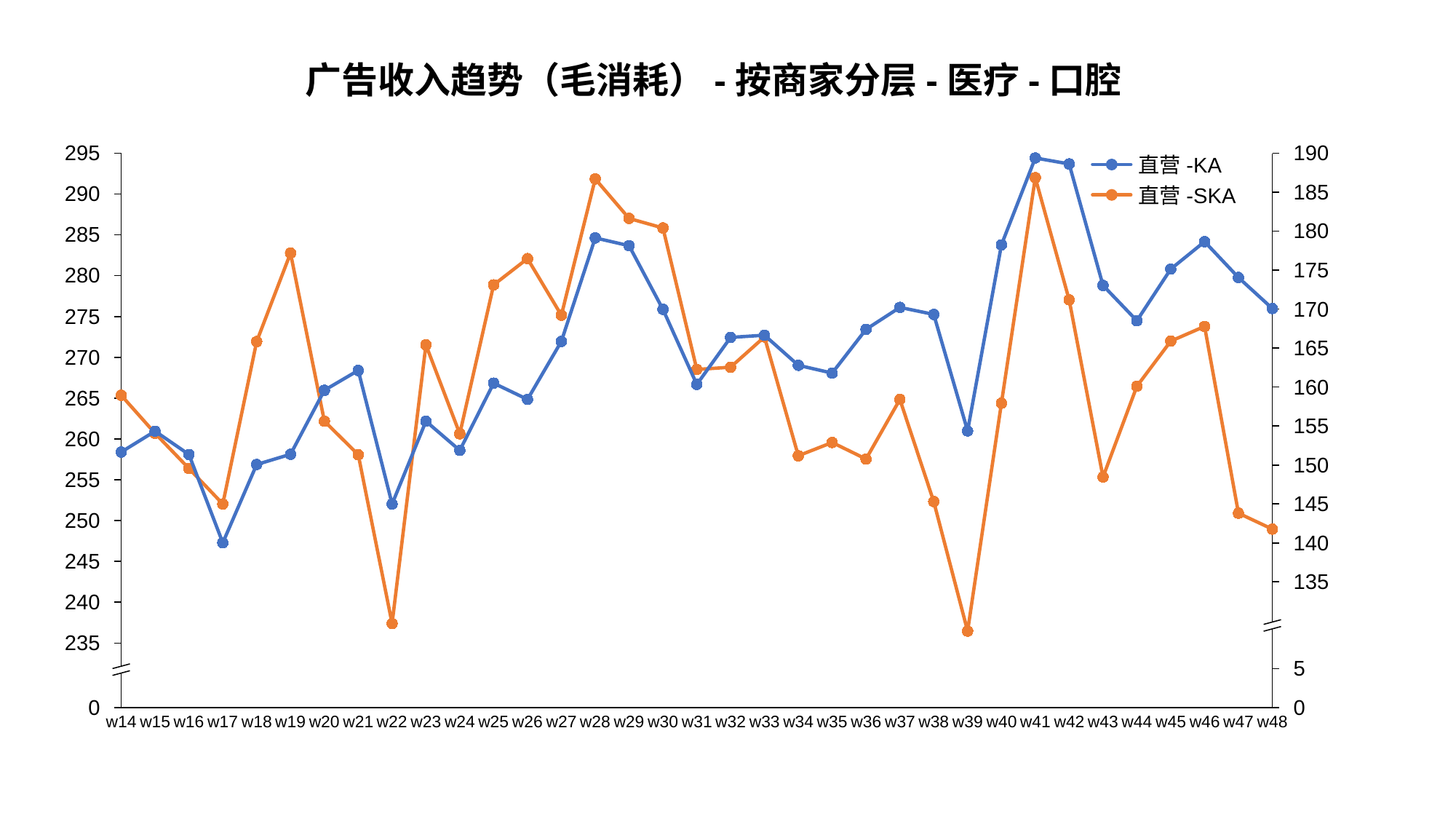

广告收入趋势（毛消耗）-按商家分层-医疗-口腔
295
190

### Chart

| Category |  |  |
|---|---|---|
直营-KA

185
290
直营-SKA

180
285
175
280
170
275
165
270
160
265
155
260
150
255
145
250
140
245
135
240

235
5

0
0
w14
w15
w16
w17
w18
w19
w20
w21
w22
w23
w24
w25
w26
w27
w28
w29
w30
w31
w32
w33
w34
w35
w36
w37
w38
w39
w40
w41
w42
w43
w44
w45
w46
w47
w48